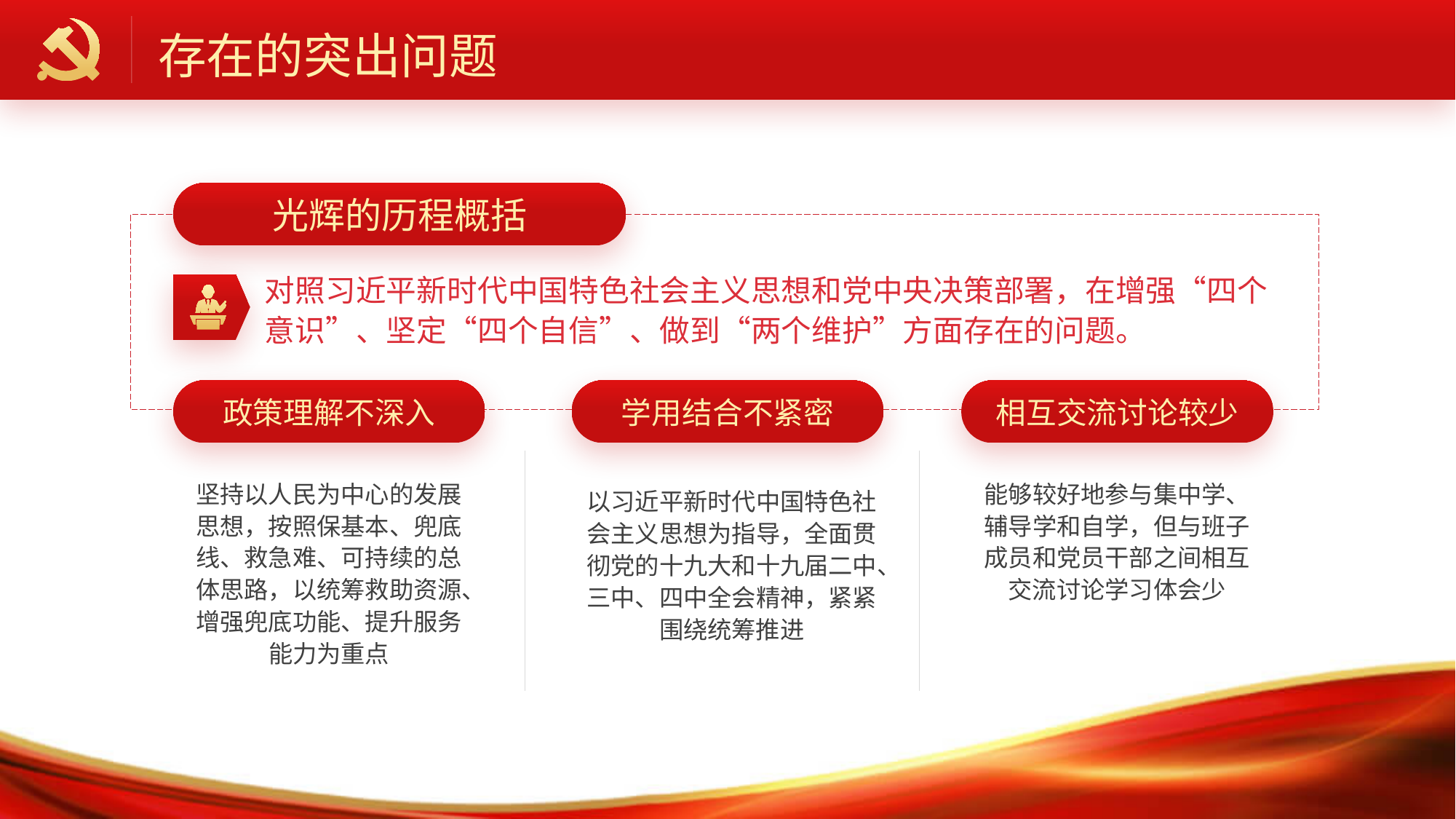

存在的突出问题

光辉的历程概括

对照习近平新时代中国特色社会主义思想和党中央决策部署，在增强“四个意识”、坚定“四个自信”、做到“两个维护”方面存在的问题。

政策理解不深入
学用结合不紧密
相互交流讨论较少
坚持以人民为中心的发展思想，按照保基本、兜底线、救急难、可持续的总体思路，以统筹救助资源、增强兜底功能、提升服务能力为重点
能够较好地参与集中学、辅导学和自学，但与班子成员和党员干部之间相互交流讨论学习体会少
以习近平新时代中国特色社会主义思想为指导，全面贯彻党的十九大和十九届二中、三中、四中全会精神，紧紧围绕统筹推进
https://www.ypppt.com/